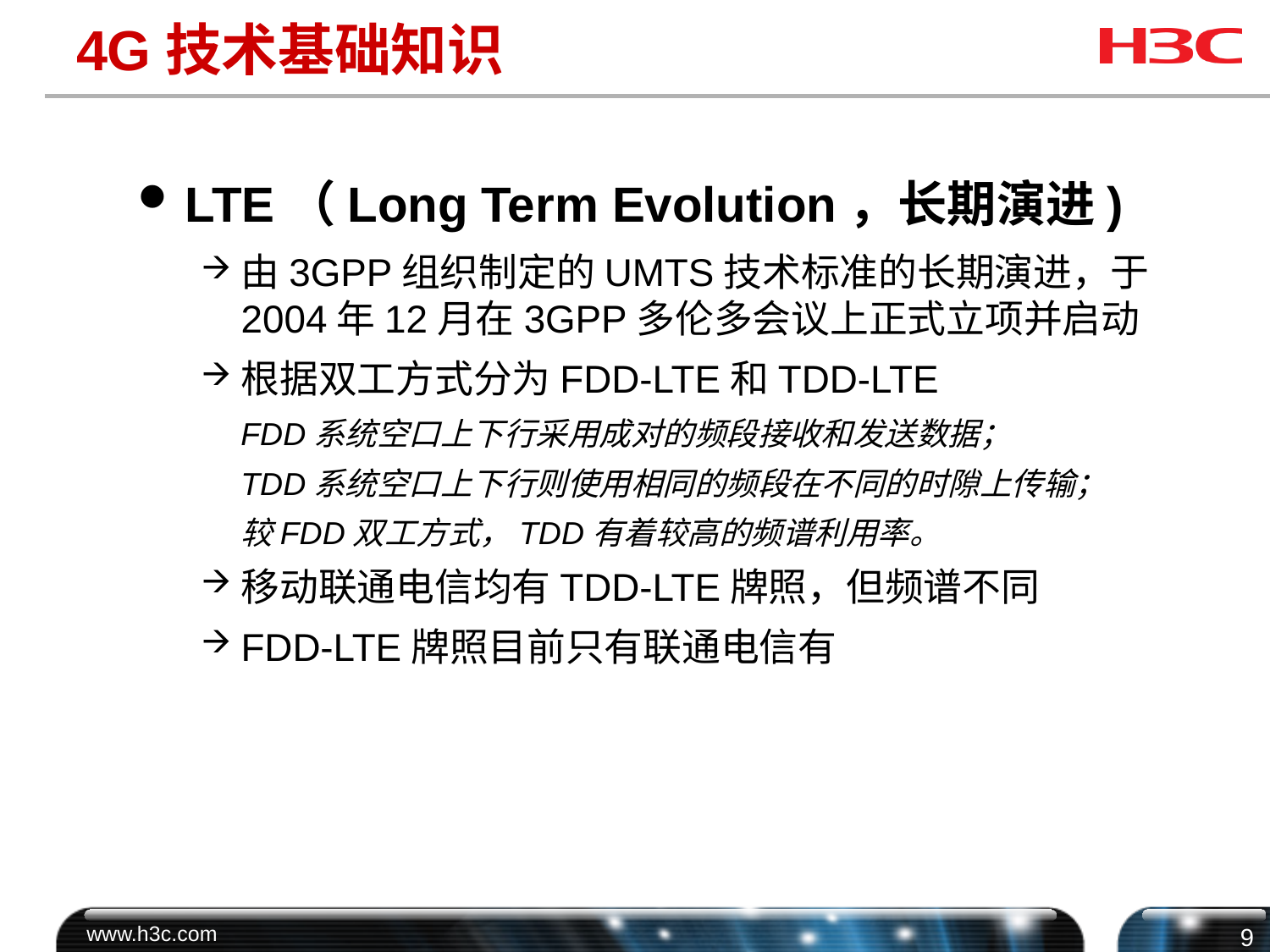

# 4G技术基础知识
LTE（Long Term Evolution，长期演进)
由3GPP组织制定的UMTS技术标准的长期演进，于2004年12月在3GPP多伦多会议上正式立项并启动
根据双工方式分为FDD-LTE和TDD-LTE
FDD系统空口上下行采用成对的频段接收和发送数据；
TDD系统空口上下行则使用相同的频段在不同的时隙上传输；
较FDD双工方式，TDD有着较高的频谱利用率。
移动联通电信均有TDD-LTE牌照，但频谱不同
FDD-LTE牌照目前只有联通电信有